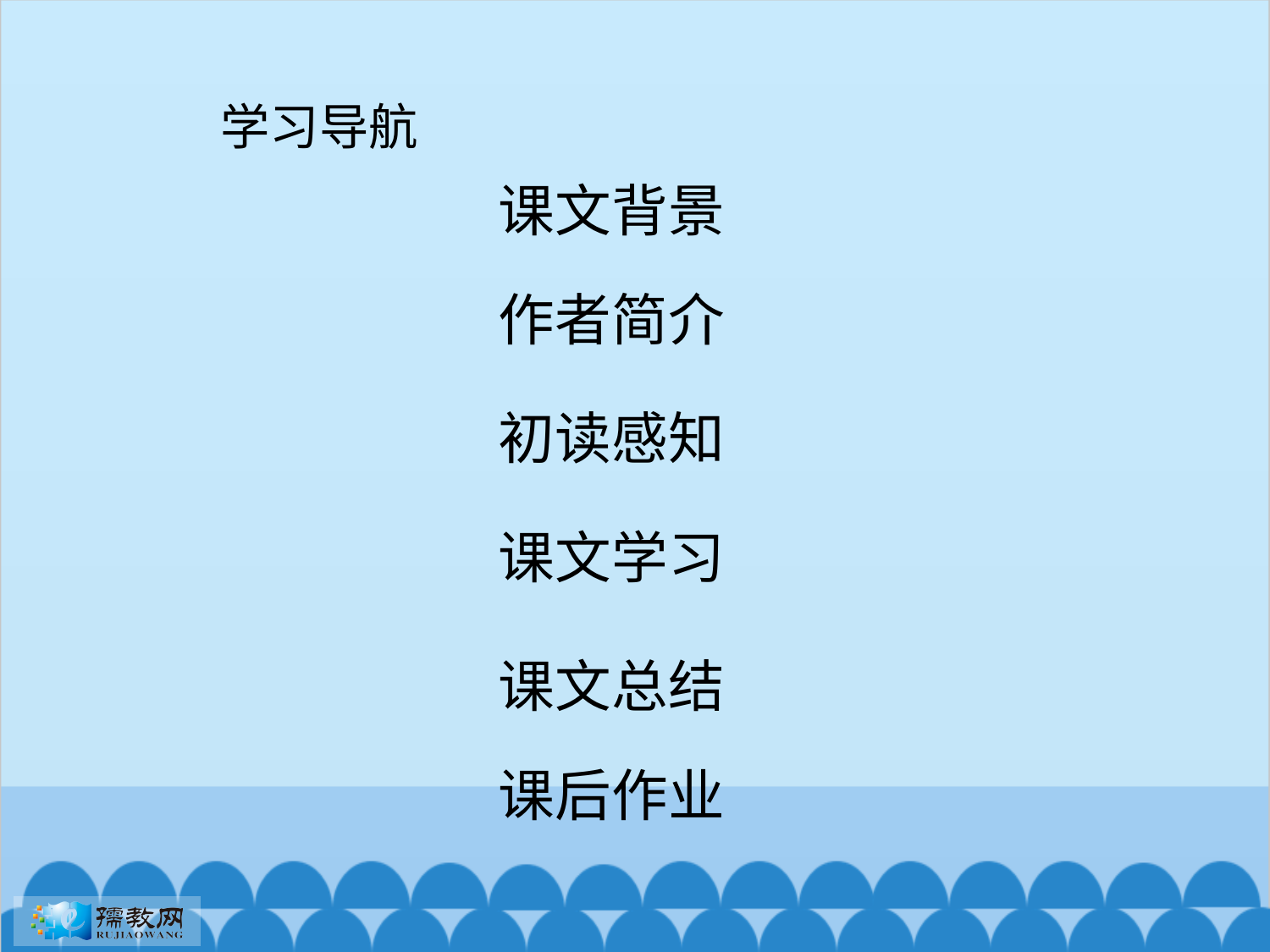

学习导航
课文背景
作者简介
初读感知
课文学习
课文总结
课后作业